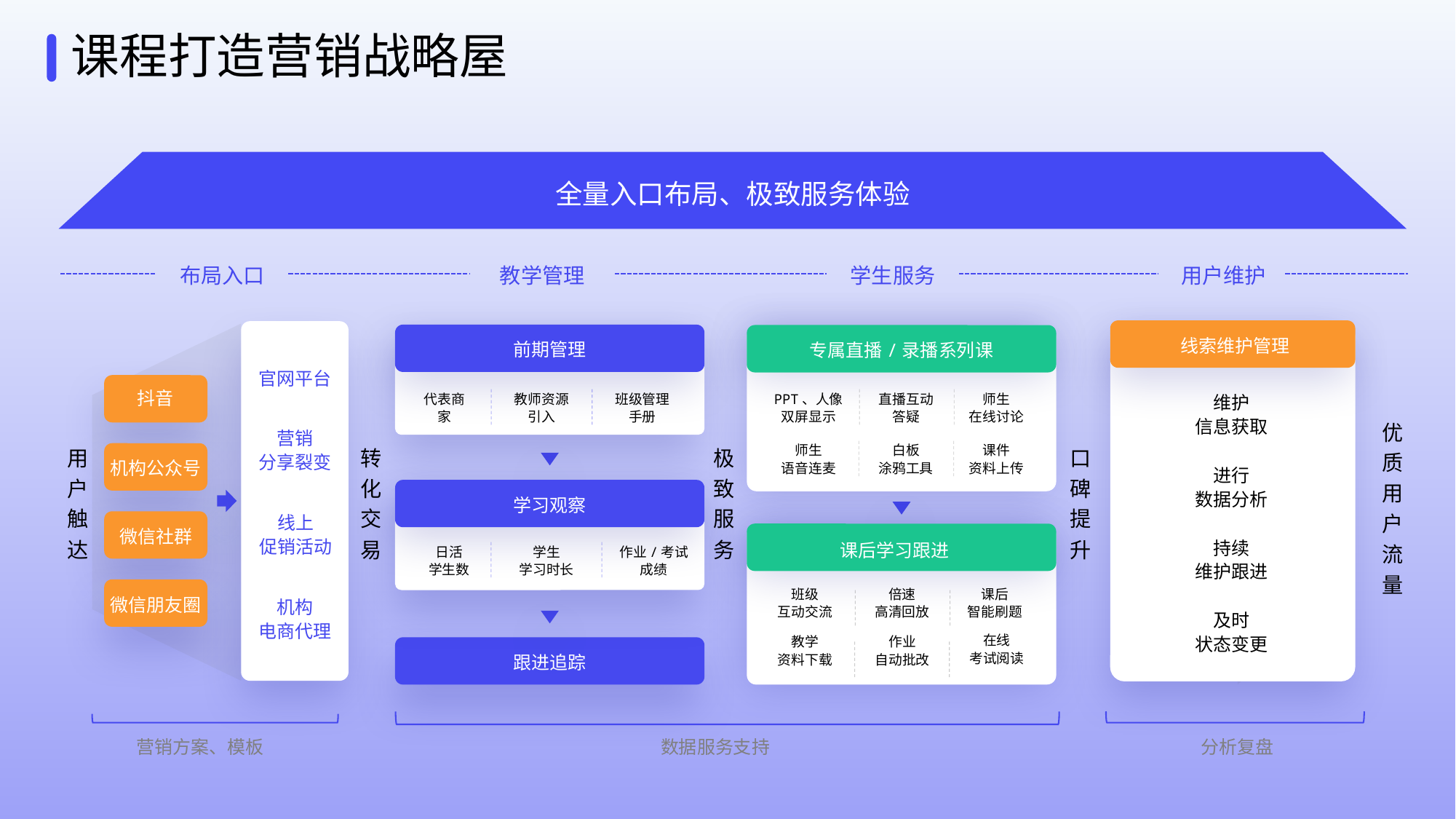

课程打造营销战略屋

全量入口布局、极致服务体验
布局入口
教学管理
学生服务
用户维护

线索维护管理
前期管理
专属直播/录播系列课
官网平台

抖音
代表商家
教师资源引入
班级管理手册
PPT、人像
双屏显示
直播互动答疑
师生
在线讨论
维护
信息获取

优质用户流量
营销
分享裂变

用户触达
转化交易
极致服务
口碑提升
师生
语音连麦
白板
涂鸦工具
课件
资料上传

机构公众号

进行
数据分析

学习观察

线上
促销活动

微信社群

持续
维护跟进
课后学习跟进
日活
学生数
学生
学习时长
作业/考试
成绩
班级
互动交流
倍速
高清回放
课后
智能刷题

微信朋友圈

机构
电商代理

及时
状态变更

在线
考试阅读
教学
资料下载
作业
自动批改

跟进追踪
营销方案、模板
数据服务支持
分析复盘